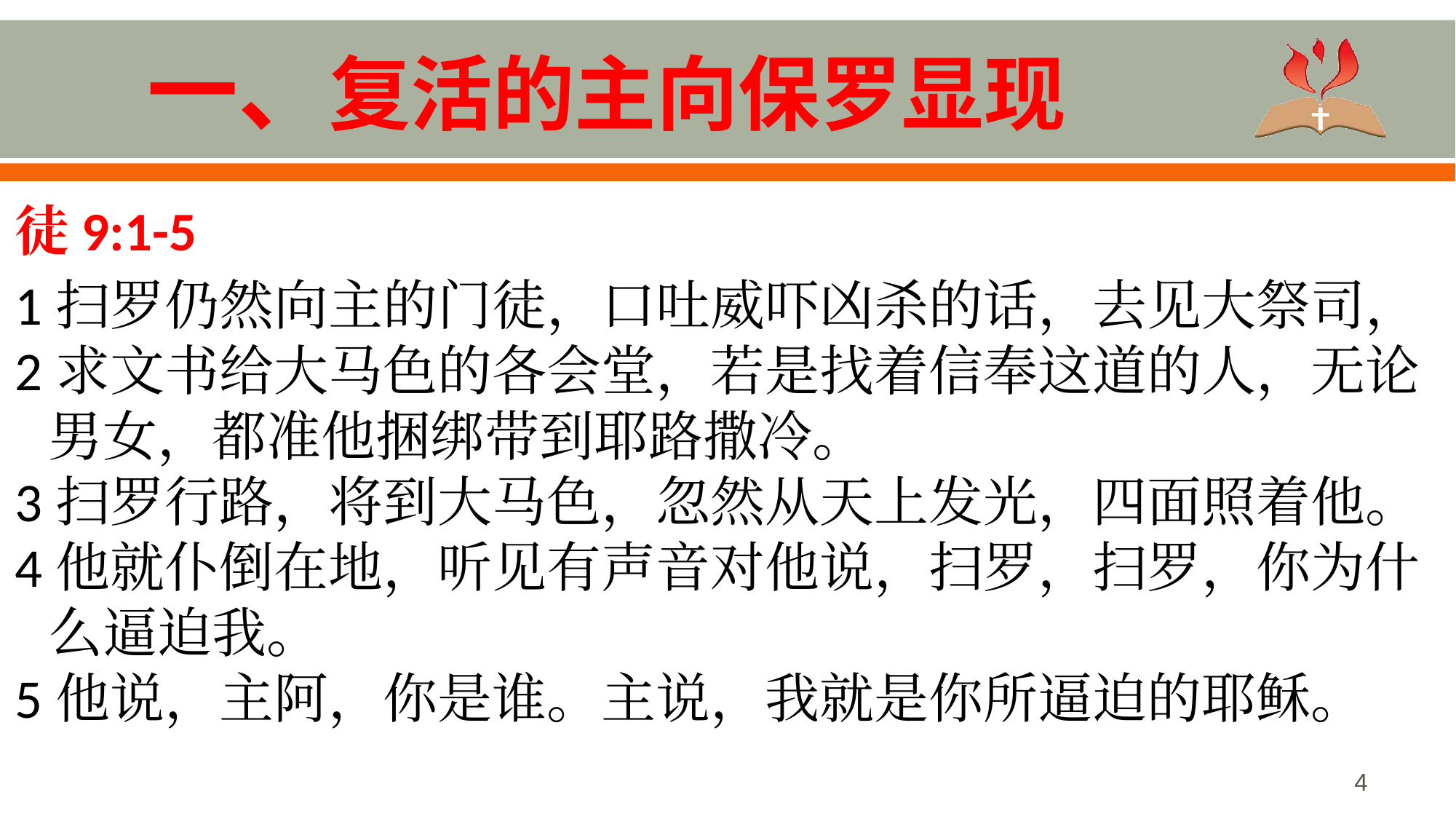

# 一、复活的主向保罗显现
徒9:1-5
1扫罗仍然向主的门徒，口吐威吓凶杀的话，去见大祭司，
2求文书给大马色的各会堂，若是找着信奉这道的人，无论男女，都准他捆绑带到耶路撒冷。
3扫罗行路，将到大马色，忽然从天上发光，四面照着他。
4他就仆倒在地，听见有声音对他说，扫罗，扫罗，你为什么逼迫我。
5他说，主阿，你是谁。主说，我就是你所逼迫的耶稣。
4